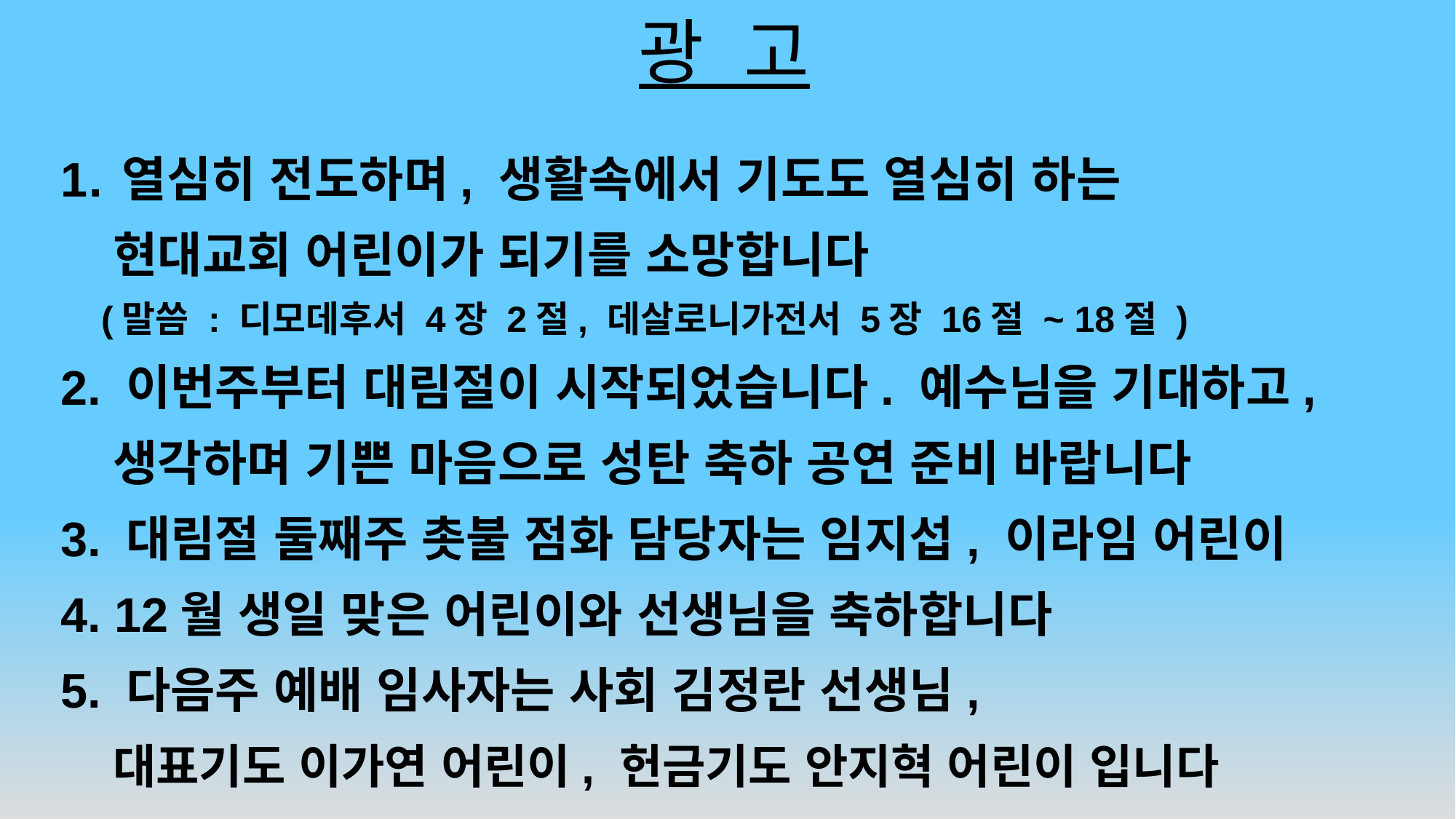

# 광  고
열심히 전도하며, 생활속에서 기도도 열심히 하는
   현대교회 어린이가 되기를 소망합니다
    (말씀 : 디모데후서 4장 2절, 데살로니가전서 5장 16절 ~ 18절 )
2. 이번주부터 대림절이 시작되었습니다. 예수님을 기대하고,
   생각하며 기쁜 마음으로 성탄 축하 공연 준비 바랍니다
3. 대림절 둘째주 촛불 점화 담당자는 임지섭, 이라임 어린이
4. 12월 생일 맞은 어린이와 선생님을 축하합니다
5. 다음주 예배 임사자는 사회 김정란 선생님,
   대표기도 이가연 어린이, 헌금기도 안지혁 어린이 입니다